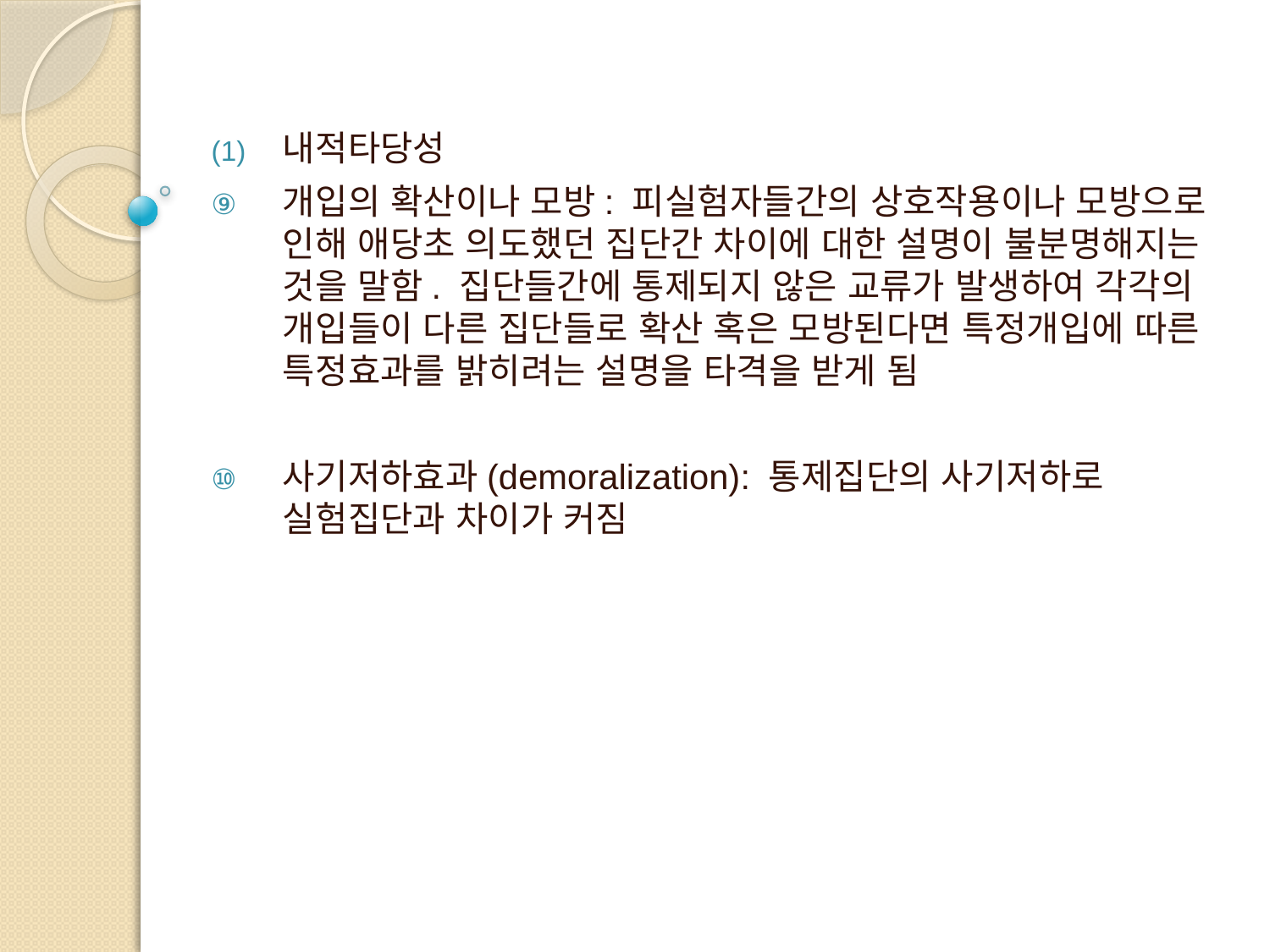

내적타당성
개입의 확산이나 모방: 피실험자들간의 상호작용이나 모방으로 인해 애당초 의도했던 집단간 차이에 대한 설명이 불분명해지는 것을 말함. 집단들간에 통제되지 않은 교류가 발생하여 각각의 개입들이 다른 집단들로 확산 혹은 모방된다면 특정개입에 따른 특정효과를 밝히려는 설명을 타격을 받게 됨

사기저하효과(demoralization): 통제집단의 사기저하로 실험집단과 차이가 커짐